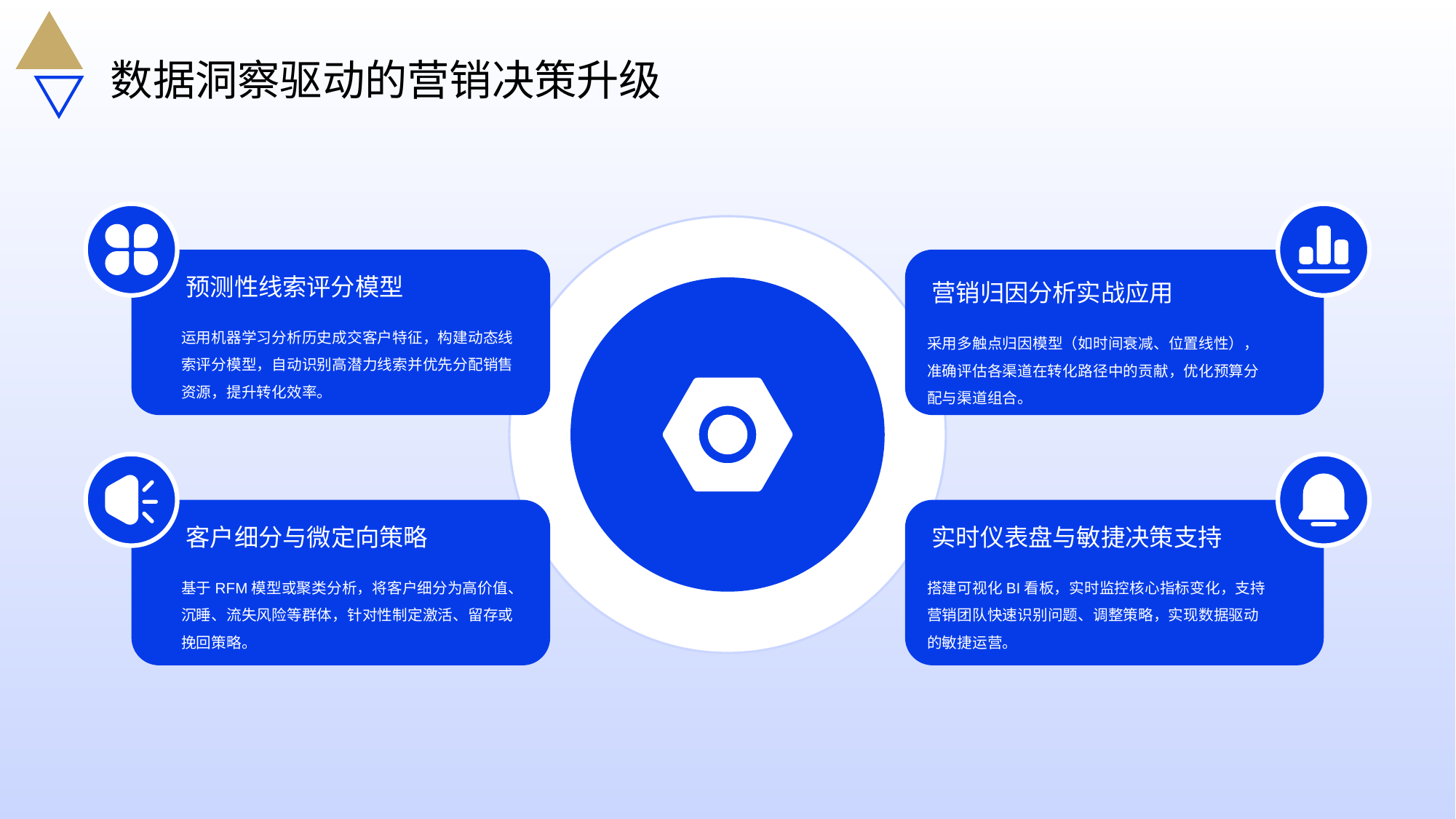

数据洞察驱动的营销决策升级

预测性线索评分模型
营销归因分析实战应用

运用机器学习分析历史成交客户特征，构建动态线索评分模型，自动识别高潜力线索并优先分配销售资源，提升转化效率。
采用多触点归因模型（如时间衰减、位置线性），准确评估各渠道在转化路径中的贡献，优化预算分配与渠道组合。

客户细分与微定向策略
实时仪表盘与敏捷决策支持
基于RFM模型或聚类分析，将客户细分为高价值、沉睡、流失风险等群体，针对性制定激活、留存或挽回策略。
搭建可视化BI看板，实时监控核心指标变化，支持营销团队快速识别问题、调整策略，实现数据驱动的敏捷运营。